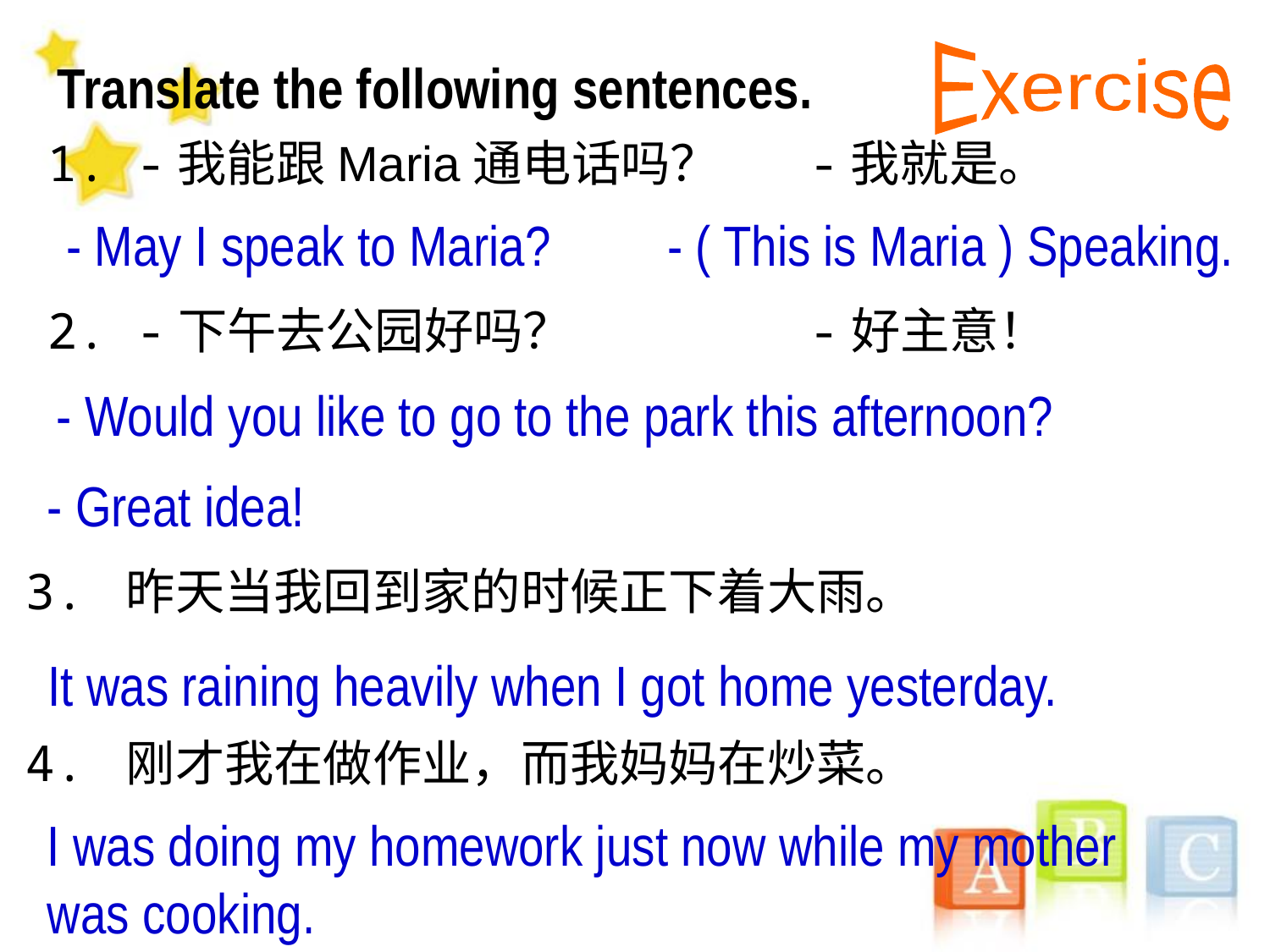

Exercise
Translate the following sentences.
1. -我能跟Maria通电话吗？ 	-我就是。
- May I speak to Maria?
- ( This is Maria ) Speaking.
2. -下午去公园好吗？ 		-好主意！
- Would you like to go to the park this afternoon?
- Great idea!
3. 昨天当我回到家的时候正下着大雨。
It was raining heavily when I got home yesterday.
4. 刚才我在做作业，而我妈妈在炒菜。
I was doing my homework just now while my mother was cooking.